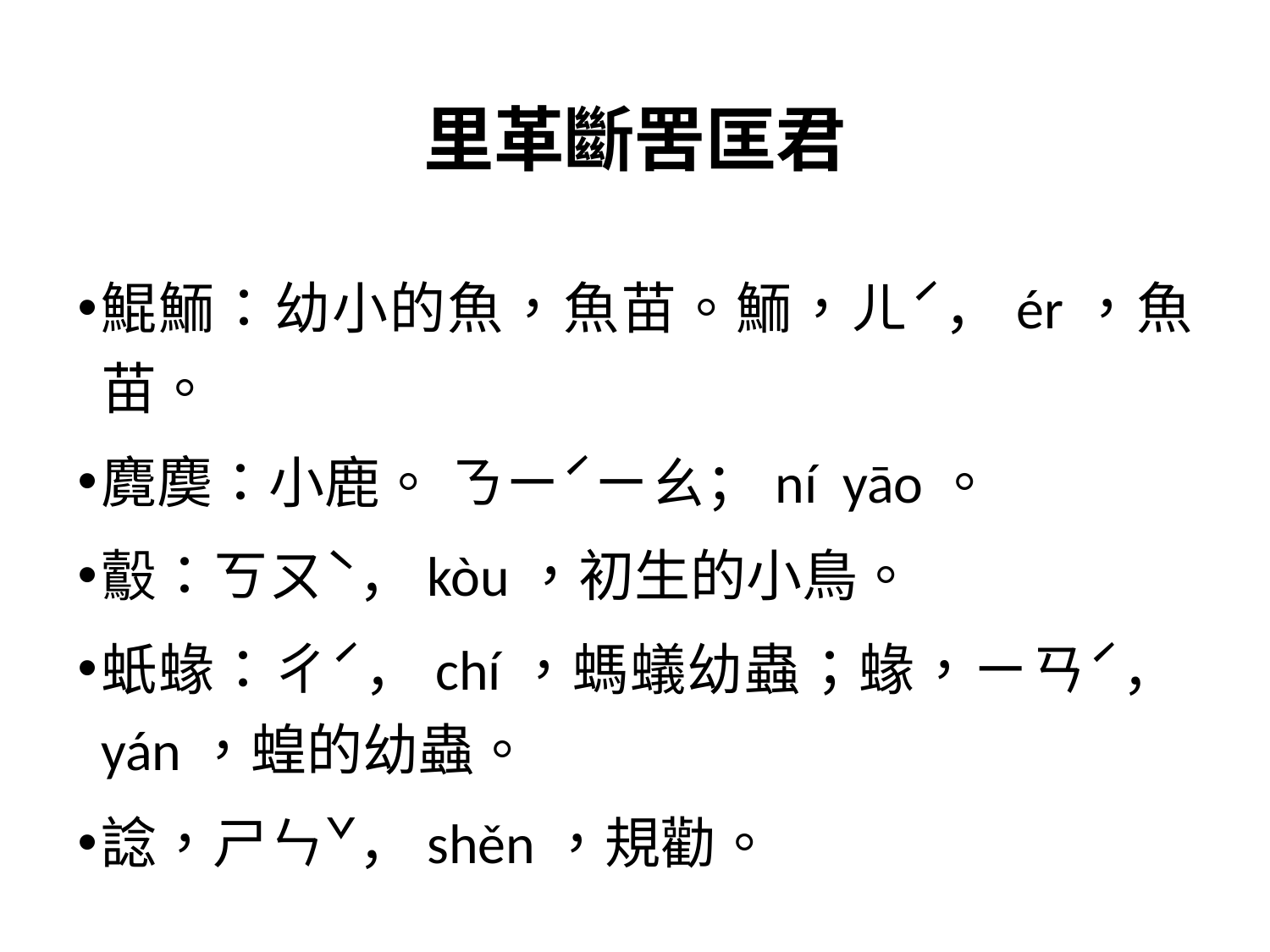

# 里革斷罟匡君
鯤鮞：幼小的魚，魚苗。鮞，ㄦˊ，ér，魚苗。
麑䴠：小鹿。 ㄋㄧˊㄧㄠ；ní  yāo。
鷇：ㄎㄡˋ，kòu，初生的小鳥。
蚔蝝：ㄔˊ，chí，螞蟻幼蟲；蝝，ㄧㄢˊ，yán，蝗的幼蟲。
諗，ㄕㄣˇ，shěn，規勸。